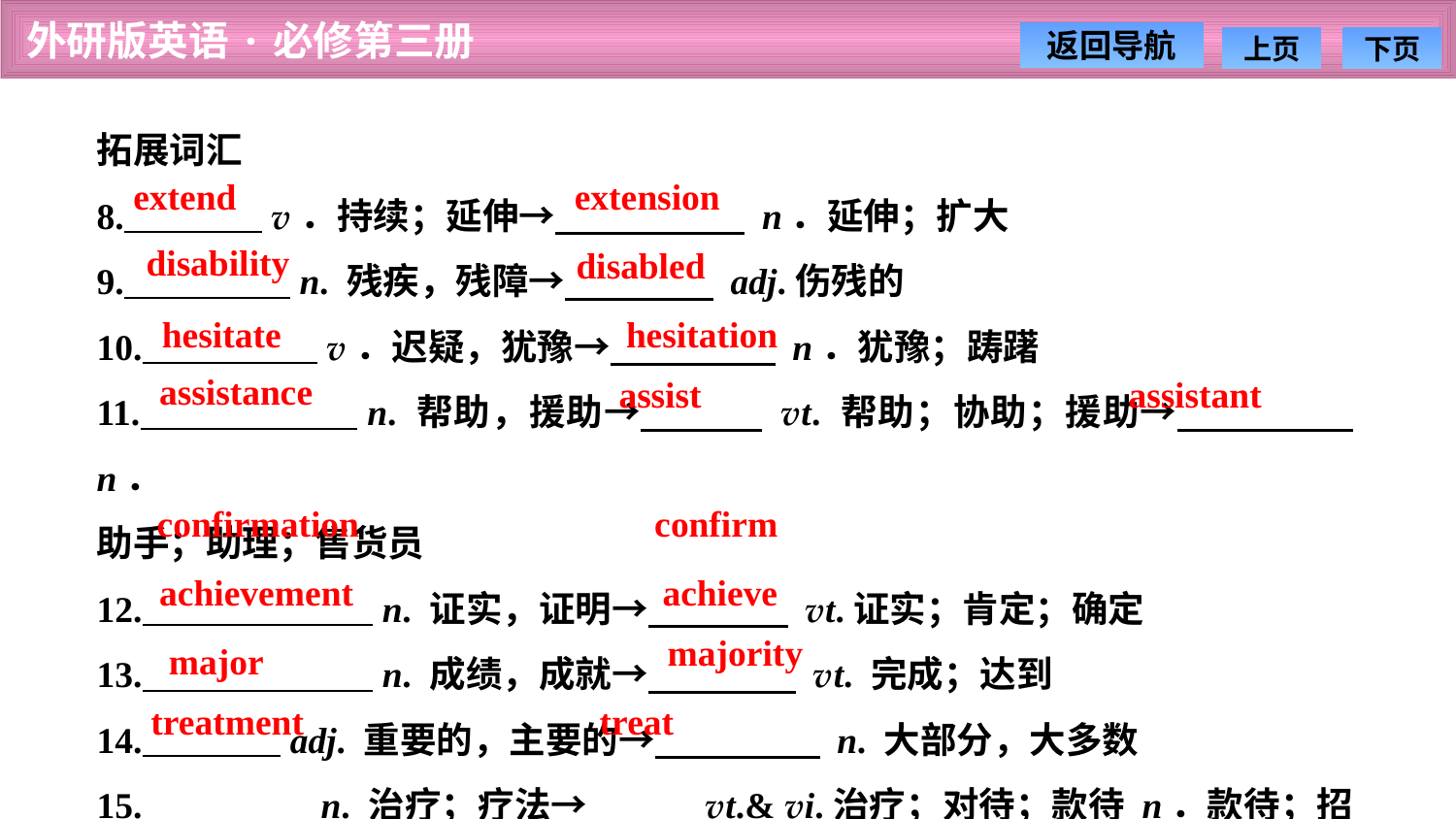

拓展词汇
8.                v．持续；延伸→                        n．延伸；扩大
9.                   n. 残疾，残障→                   adj.伤残的
10.                    v．迟疑，犹豫→                     n．犹豫；踌躇
11.                      n. 帮助，援助→              vt. 帮助；协助；援助→                    n．
助手；助理；售货员
12.                          n. 证实，证明→                  vt.证实；肯定；确定
13.                          n. 成绩，成就→                   vt. 完成；达到
14.                adj. 重要的，主要的→                     n. 大部分，大多数
15.                   n. 治疗；疗法→             vt.& vi.治疗；对待；款待 n．款待；招待
extend
extension
disability
disabled
hesitate
hesitation
assistance
assistant
assist
confirmation
confirm
achievement
achieve
majority
major
treatment
treat